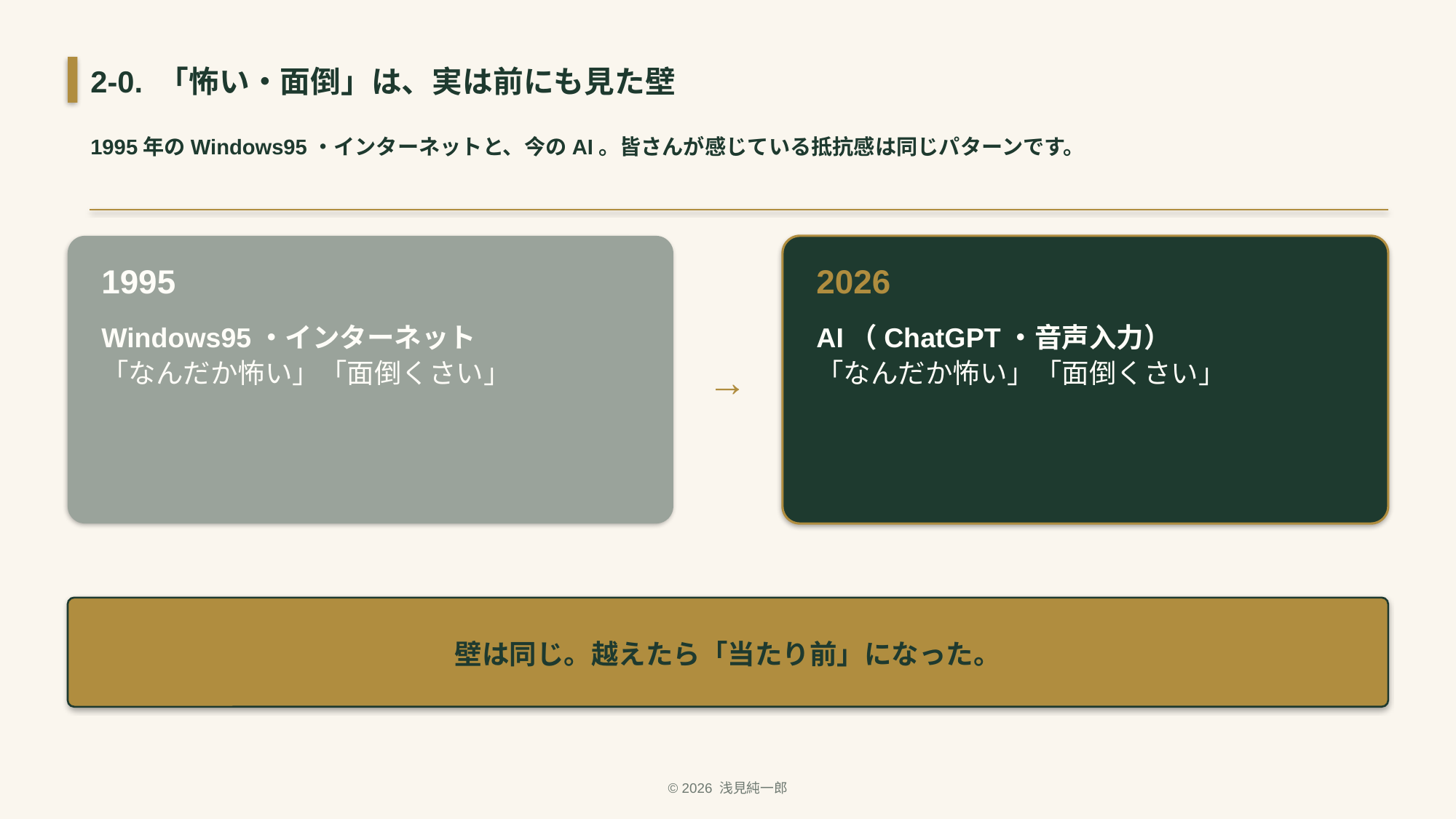

2-0. 「怖い・面倒」は、実は前にも見た壁

1995年のWindows95・インターネットと、今のAI。皆さんが感じている抵抗感は同じパターンです。

1995
2026
Windows95・インターネット
「なんだか怖い」「面倒くさい」
AI（ChatGPT・音声入力）
「なんだか怖い」「面倒くさい」
→

壁は同じ。越えたら「当たり前」になった。
© 2026 浅見純一郎